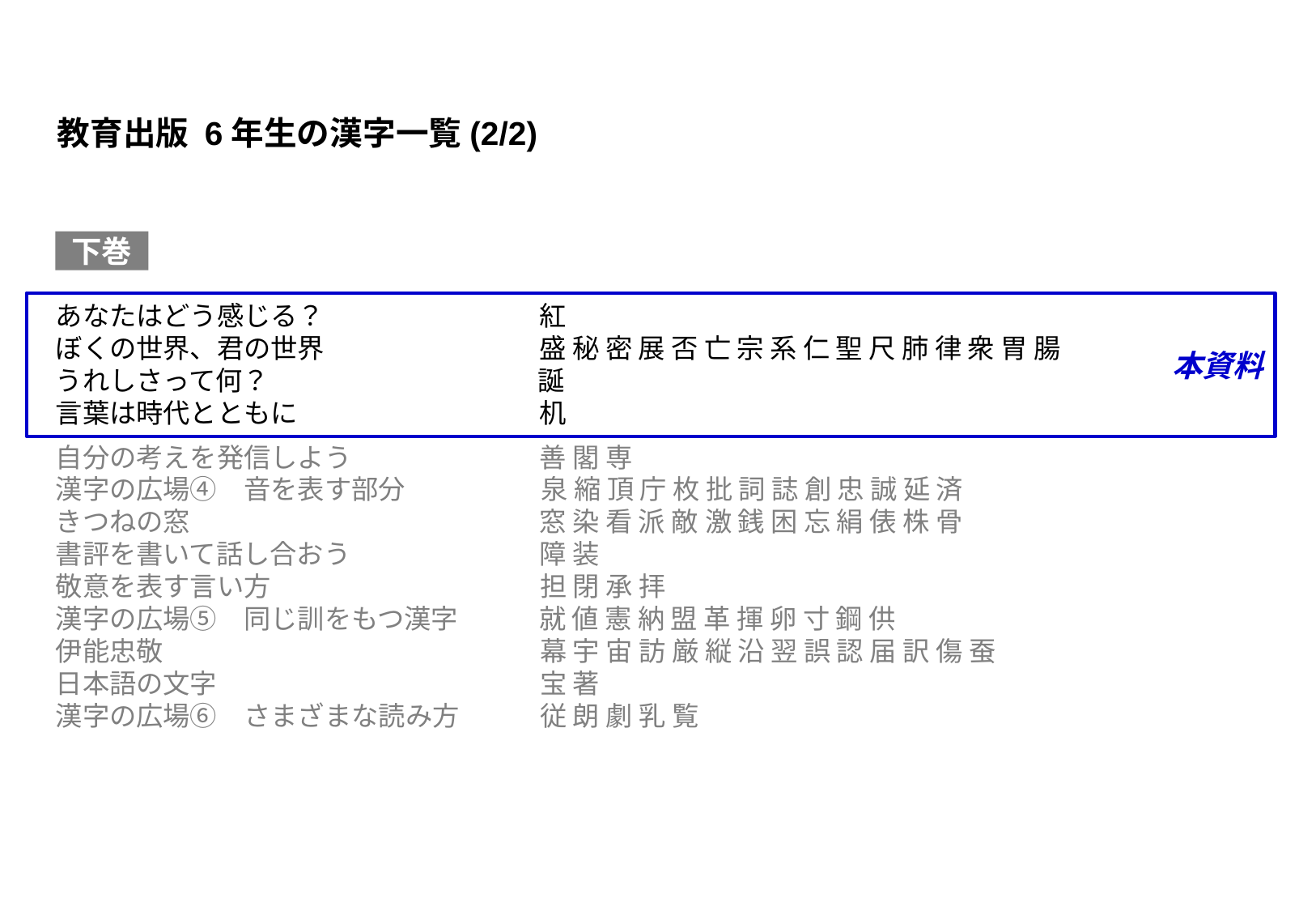

教育出版 6年生の漢字一覧(2/2)
下巻
本資料
あなたはどう感じる？　　　　　　　　紅
ぼくの世界、君の世界　　　　　　　　盛 秘 密 展 否 亡 宗 系 仁 聖 尺 肺 律 衆 胃 腸
うれしさって何？　　　　　　　　　　誕
言葉は時代とともに　　　　　　　　　机

自分の考えを発信しよう　　　　　　　善 閣 専
漢字の広場④　音を表す部分　 	泉 縮 頂 庁 枚 批 詞 誌 創 忠 誠 延 済
きつねの窓　　　　　　　　　　　　　窓 染 看 派 敵 激 銭 困 忘 絹 俵 株 骨
書評を書いて話し合おう　　　　　　　障 装
敬意を表す言い方　　　　　　　　　　担 閉 承 拝
漢字の広場⑤　同じ訓をもつ漢字　　　就 値 憲 納 盟 革 揮 卵 寸 鋼 供
伊能忠敬　　　　　　　　　　　　　　幕 宇 宙 訪 厳 縦 沿 翌 誤 認 届 訳 傷 蚕
日本語の文字　　　　　　　　　　　　宝 著
漢字の広場⑥　さまざまな読み方　　　従 朗 劇 乳 覧